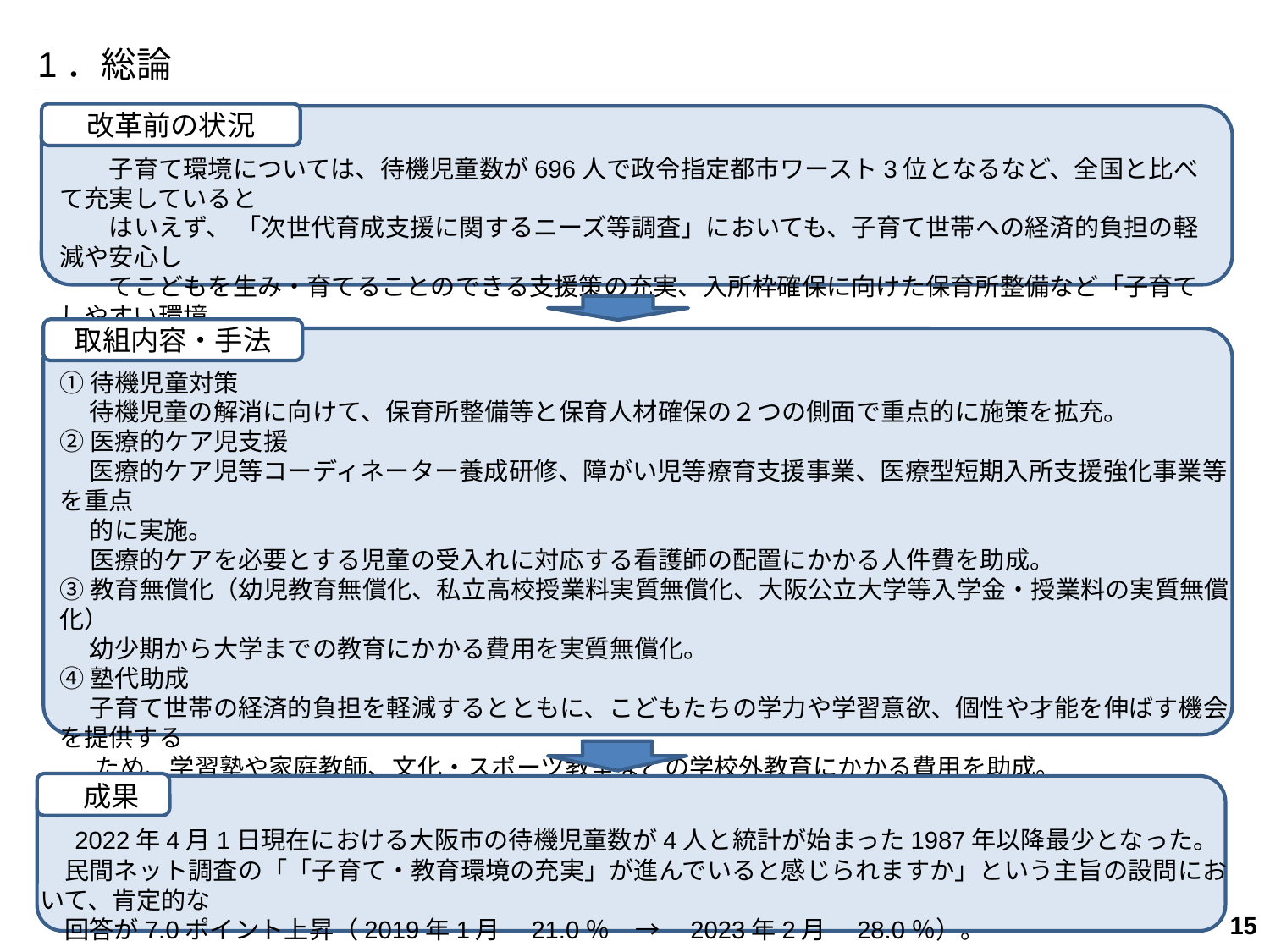

1．総論
改革前の状況

　　子育て環境については、待機児童数が696人で政令指定都市ワースト3位となるなど、全国と比べて充実していると
　　はいえず、 「次世代育成支援に関するニーズ等調査」においても、子育て世帯への経済的負担の軽減や安心し
　　てこどもを生み・育てることのできる支援策の充実、入所枠確保に向けた保育所整備など「子育てしやすい環境
　　整備」のさらなる充実が求められている状況にあった。

取組内容・手法

①待機児童対策
　 待機児童の解消に向けて、保育所整備等と保育人材確保の２つの側面で重点的に施策を拡充。
②医療的ケア児支援
　 医療的ケア児等コーディネーター養成研修、障がい児等療育支援事業、医療型短期入所支援強化事業等を重点
　 的に実施。
　 医療的ケアを必要とする児童の受入れに対応する看護師の配置にかかる人件費を助成。
③教育無償化（幼児教育無償化、私立高校授業料実質無償化、大阪公立大学等入学金・授業料の実質無償化）
　 幼少期から大学までの教育にかかる費用を実質無償化。
④塾代助成
　 子育て世帯の経済的負担を軽減するとともに、こどもたちの学力や学習意欲、個性や才能を伸ばす機会を提供する
 　ため、学習塾や家庭教師、文化・スポーツ教室などの学校外教育にかかる費用を助成。

　成果

　2022年4月1日現在における大阪市の待機児童数が4人と統計が始まった1987年以降最少となった。
　民間ネット調査の「「子育て・教育環境の充実」が進んでいると感じられますか」という主旨の設問において、肯定的な
　回答が7.0ポイント上昇（2019年1月　21.0％　→　2023年2月　28.0％）。
15